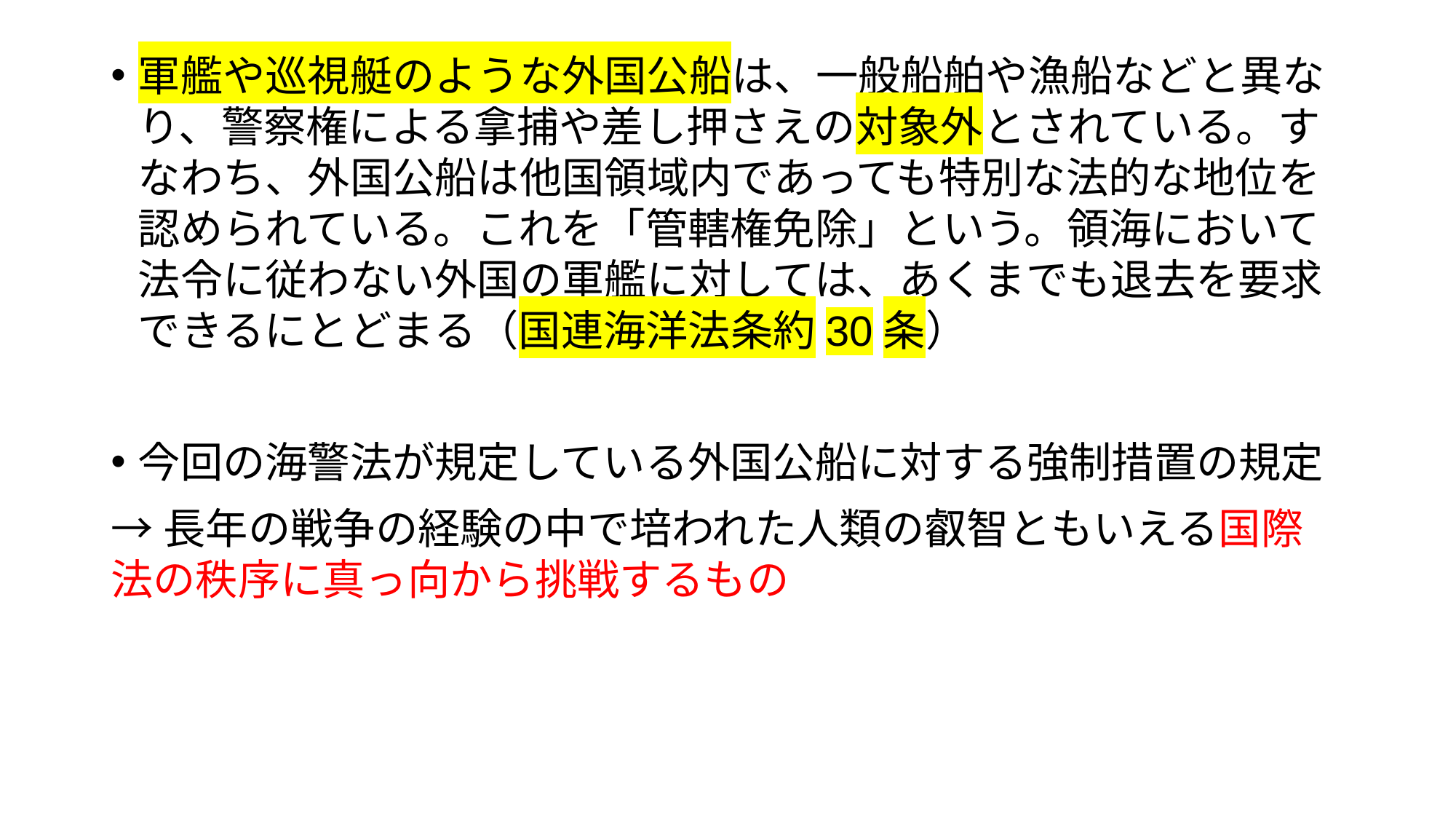

軍艦や巡視艇のような外国公船は、一般船舶や漁船などと異なり、警察権による拿捕や差し押さえの対象外とされている。すなわち、外国公船は他国領域内であっても特別な法的な地位を認められている。これを「管轄権免除」という。領海において法令に従わない外国の軍艦に対しては、あくまでも退去を要求できるにとどまる（国連海洋法条約30条）

今回の海警法が規定している外国公船に対する強制措置の規定
→長年の戦争の経験の中で培われた人類の叡智ともいえる国際法の秩序に真っ向から挑戦するもの